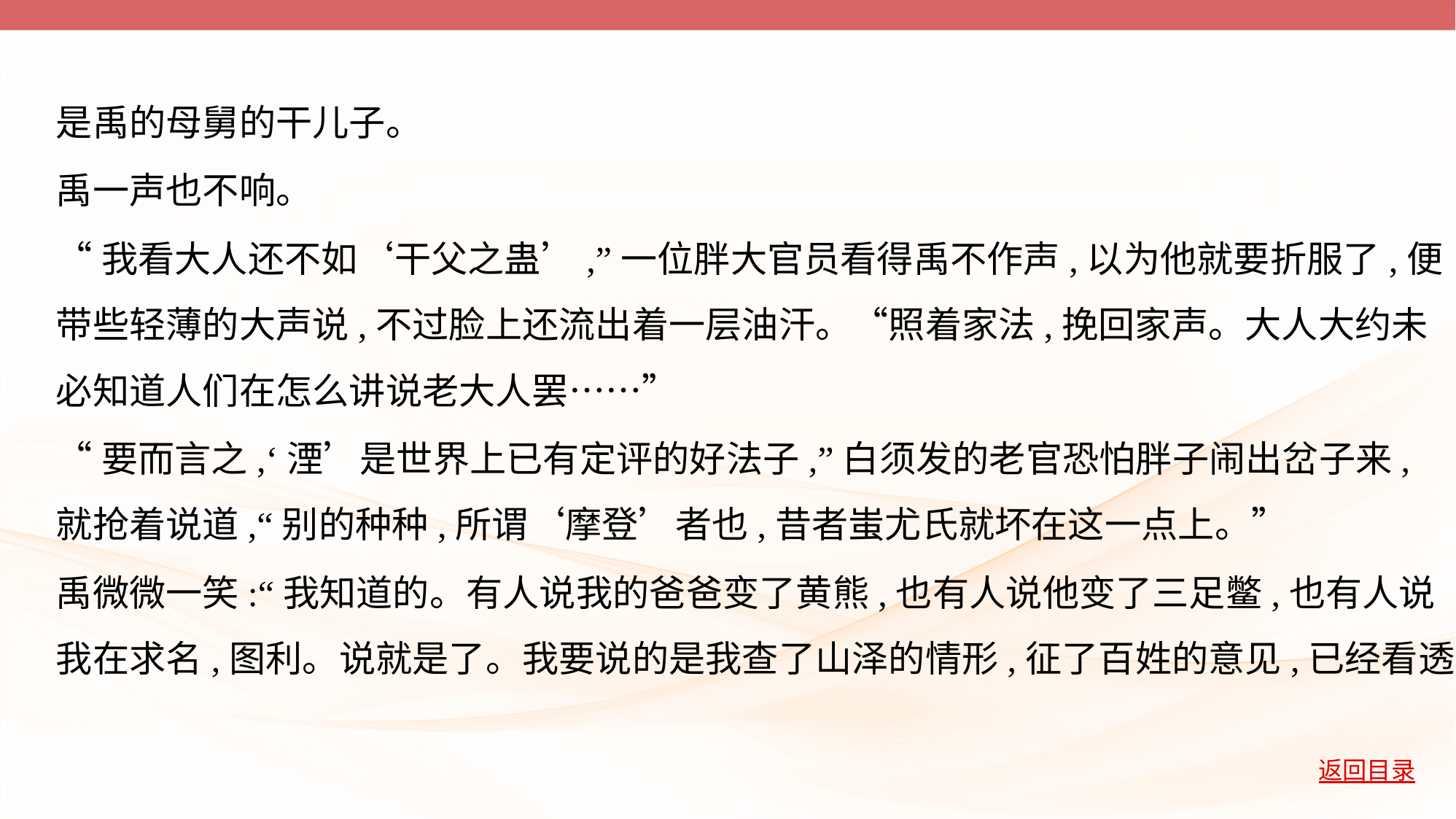

是禹的母舅的干儿子。
禹一声也不响。
“我看大人还不如‘干父之蛊’,”一位胖大官员看得禹不作声,以为他就要折服了,便
带些轻薄的大声说,不过脸上还流出着一层油汗。“照着家法,挽回家声。大人大约未
必知道人们在怎么讲说老大人罢……”
“要而言之,‘湮’是世界上已有定评的好法子,”白须发的老官恐怕胖子闹出岔子来,
就抢着说道,“别的种种,所谓‘摩登’者也,昔者蚩尤氏就坏在这一点上。”
禹微微一笑:“我知道的。有人说我的爸爸变了黄熊,也有人说他变了三足鳖,也有人说
我在求名,图利。说就是了。我要说的是我查了山泽的情形,征了百姓的意见,已经看透